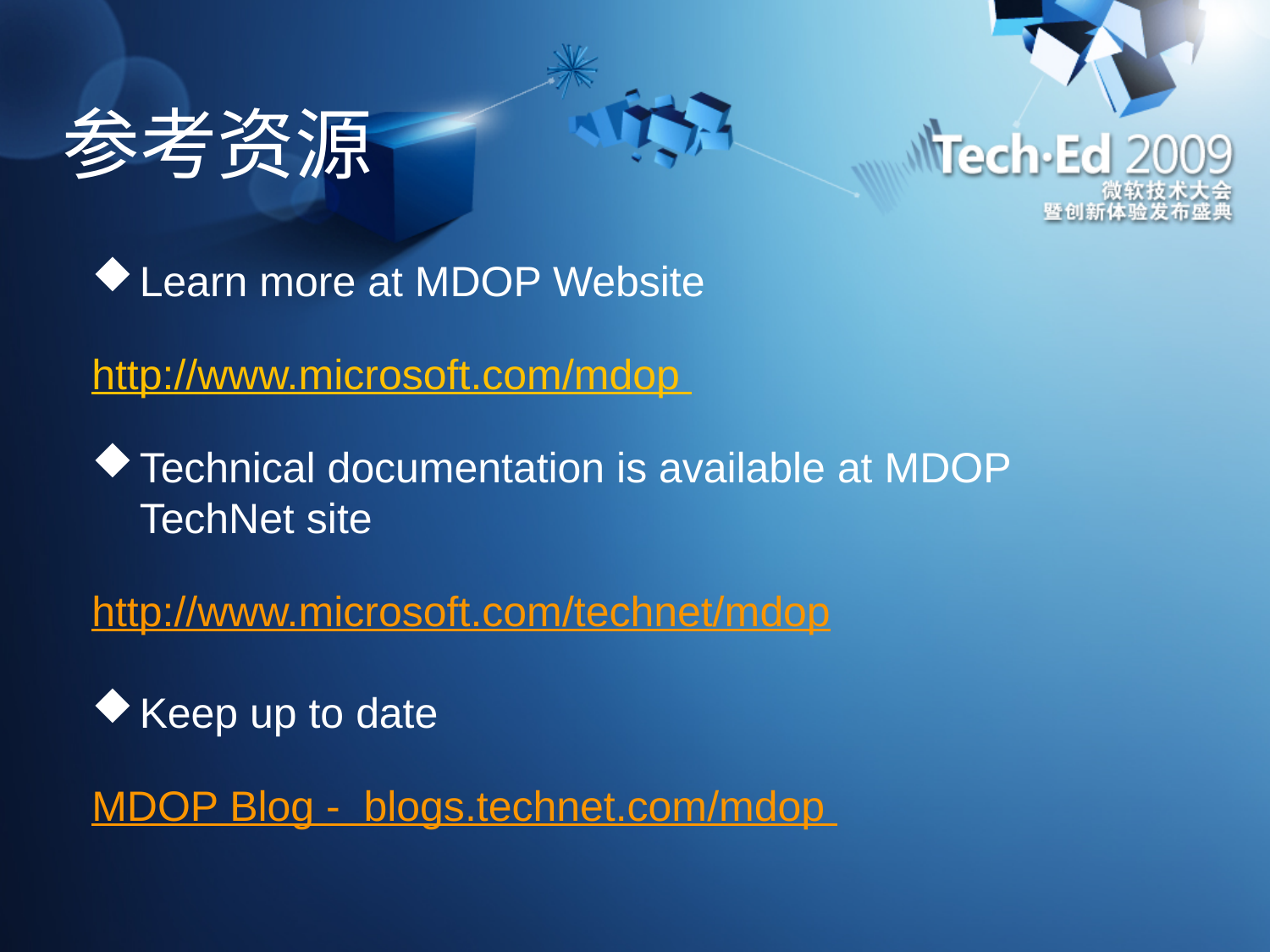

# 参考资源
Learn more at MDOP Website

http://www.microsoft.com/mdop

Technical documentation is available at MDOP TechNet site

http://www.microsoft.com/technet/mdop

Keep up to date

MDOP Blog -  blogs.technet.com/mdop